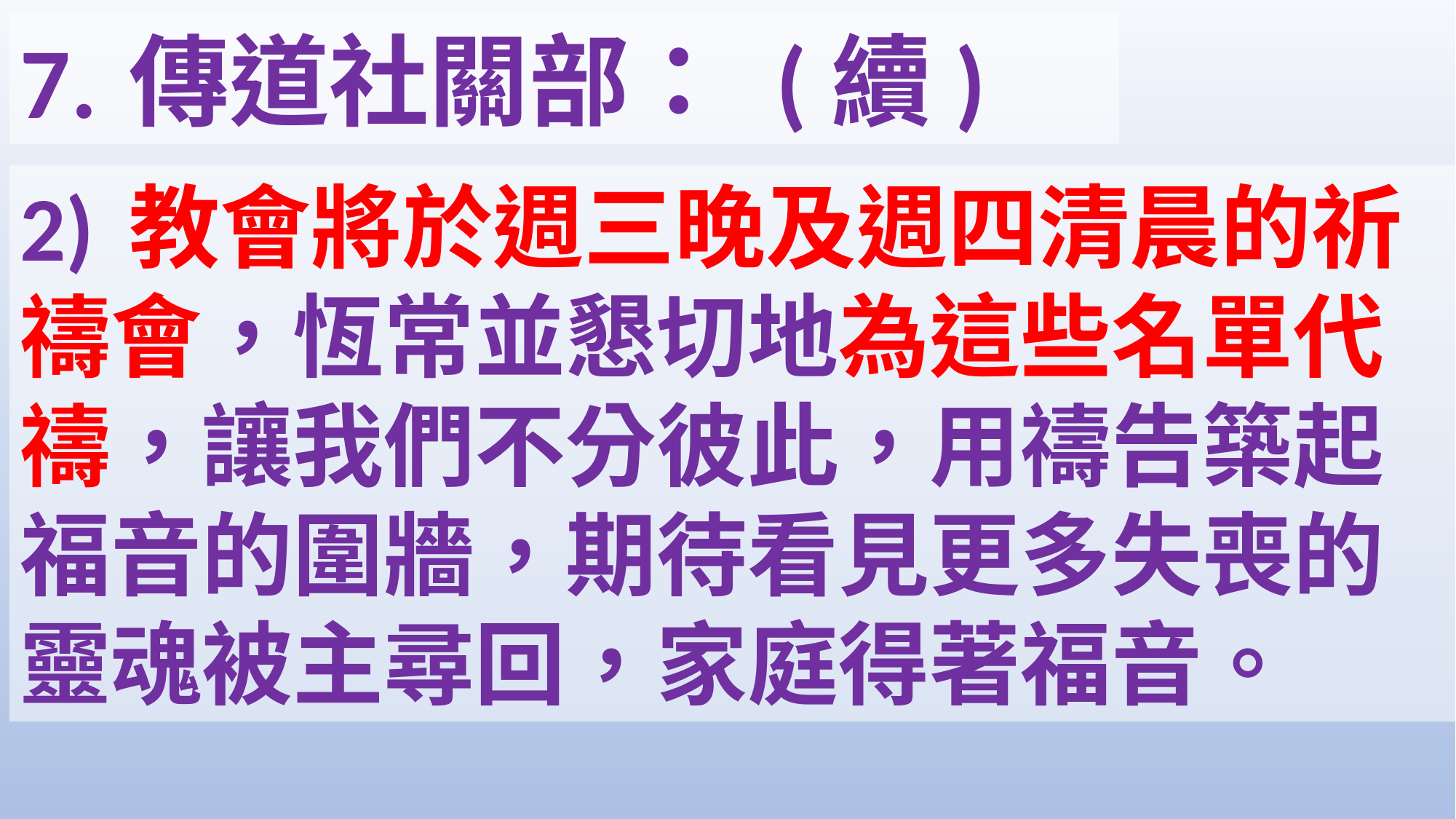

7.	傳道社關部： (續)
2)	教會將於週三晚及週四清晨的祈禱會，恆常並懇切地為這些名單代禱，讓我們不分彼此，用禱告築起福音的圍牆，期待看見更多失喪的靈魂被主尋回，家庭得著福音。